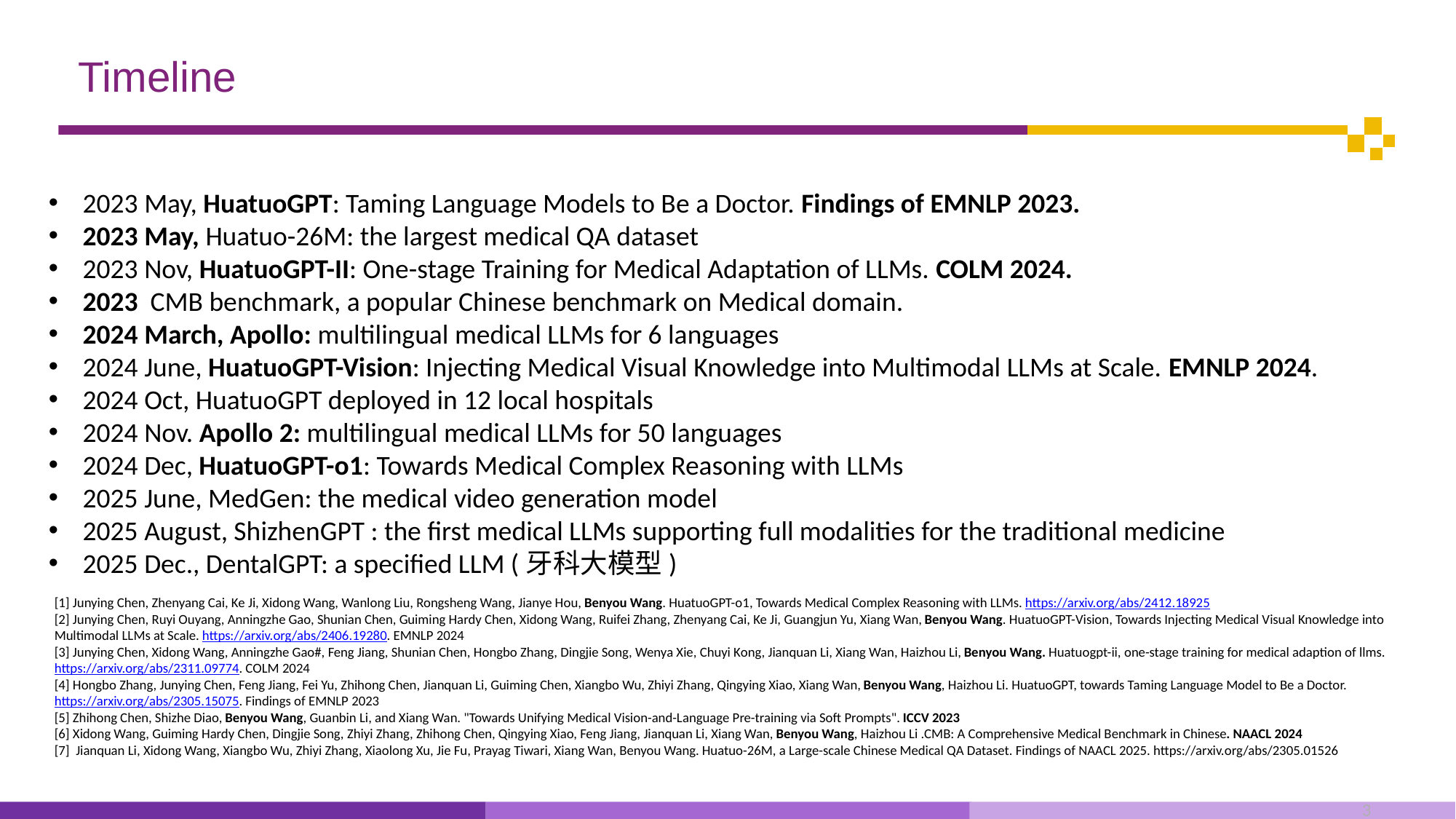

# Timeline

2023 May, HuatuoGPT: Taming Language Models to Be a Doctor. Findings of EMNLP 2023.
2023 May, Huatuo-26M: the largest medical QA dataset
2023 Nov, HuatuoGPT-II: One-stage Training for Medical Adaptation of LLMs. COLM 2024.
2023  CMB benchmark, a popular Chinese benchmark on Medical domain.
2024 March, Apollo: multilingual medical LLMs for 6 languages
2024 June, HuatuoGPT-Vision: Injecting Medical Visual Knowledge into Multimodal LLMs at Scale. EMNLP 2024.
2024 Oct, HuatuoGPT deployed in 12 local hospitals
2024 Nov. Apollo 2: multilingual medical LLMs for 50 languages
2024 Dec, HuatuoGPT-o1: Towards Medical Complex Reasoning with LLMs
2025 June, MedGen: the medical video generation model
2025 August, ShizhenGPT : the first medical LLMs supporting full modalities for the traditional medicine
2025 Dec., DentalGPT: a specified LLM (牙科大模型)

[1] Junying Chen, Zhenyang Cai, Ke Ji, Xidong Wang, Wanlong Liu, Rongsheng Wang, Jianye Hou, Benyou Wang. HuatuoGPT-o1, Towards Medical Complex Reasoning with LLMs. https://arxiv.org/abs/2412.18925
[2] Junying Chen, Ruyi Ouyang, Anningzhe Gao, Shunian Chen, Guiming Hardy Chen, Xidong Wang, Ruifei Zhang, Zhenyang Cai, Ke Ji, Guangjun Yu, Xiang Wan, Benyou Wang. HuatuoGPT-Vision, Towards Injecting Medical Visual Knowledge into Multimodal LLMs at Scale. https://arxiv.org/abs/2406.19280. EMNLP 2024
[3] Junying Chen, Xidong Wang, Anningzhe Gao#, Feng Jiang, Shunian Chen, Hongbo Zhang, Dingjie Song, Wenya Xie, Chuyi Kong, Jianquan Li, Xiang Wan, Haizhou Li, Benyou Wang. Huatuogpt-ii, one-stage training for medical adaption of llms. https://arxiv.org/abs/2311.09774. COLM 2024
[4] Hongbo Zhang, Junying Chen, Feng Jiang, Fei Yu, Zhihong Chen, Jianquan Li, Guiming Chen, Xiangbo Wu, Zhiyi Zhang, Qingying Xiao, Xiang Wan, Benyou Wang, Haizhou Li. HuatuoGPT, towards Taming Language Model to Be a Doctor. https://arxiv.org/abs/2305.15075. Findings of EMNLP 2023
[5] Zhihong Chen, Shizhe Diao, Benyou Wang, Guanbin Li, and Xiang Wan. "Towards Unifying Medical Vision-and-Language Pre-training via Soft Prompts". ICCV 2023
[6] Xidong Wang, Guiming Hardy Chen, Dingjie Song, Zhiyi Zhang, Zhihong Chen, Qingying Xiao, Feng Jiang, Jianquan Li, Xiang Wan, Benyou Wang, Haizhou Li .CMB: A Comprehensive Medical Benchmark in Chinese. NAACL 2024
[7]  Jianquan Li, Xidong Wang, Xiangbo Wu, Zhiyi Zhang, Xiaolong Xu, Jie Fu, Prayag Tiwari, Xiang Wan, Benyou Wang. Huatuo-26M, a Large-scale Chinese Medical QA Dataset. Findings of NAACL 2025. https://arxiv.org/abs/2305.01526
3